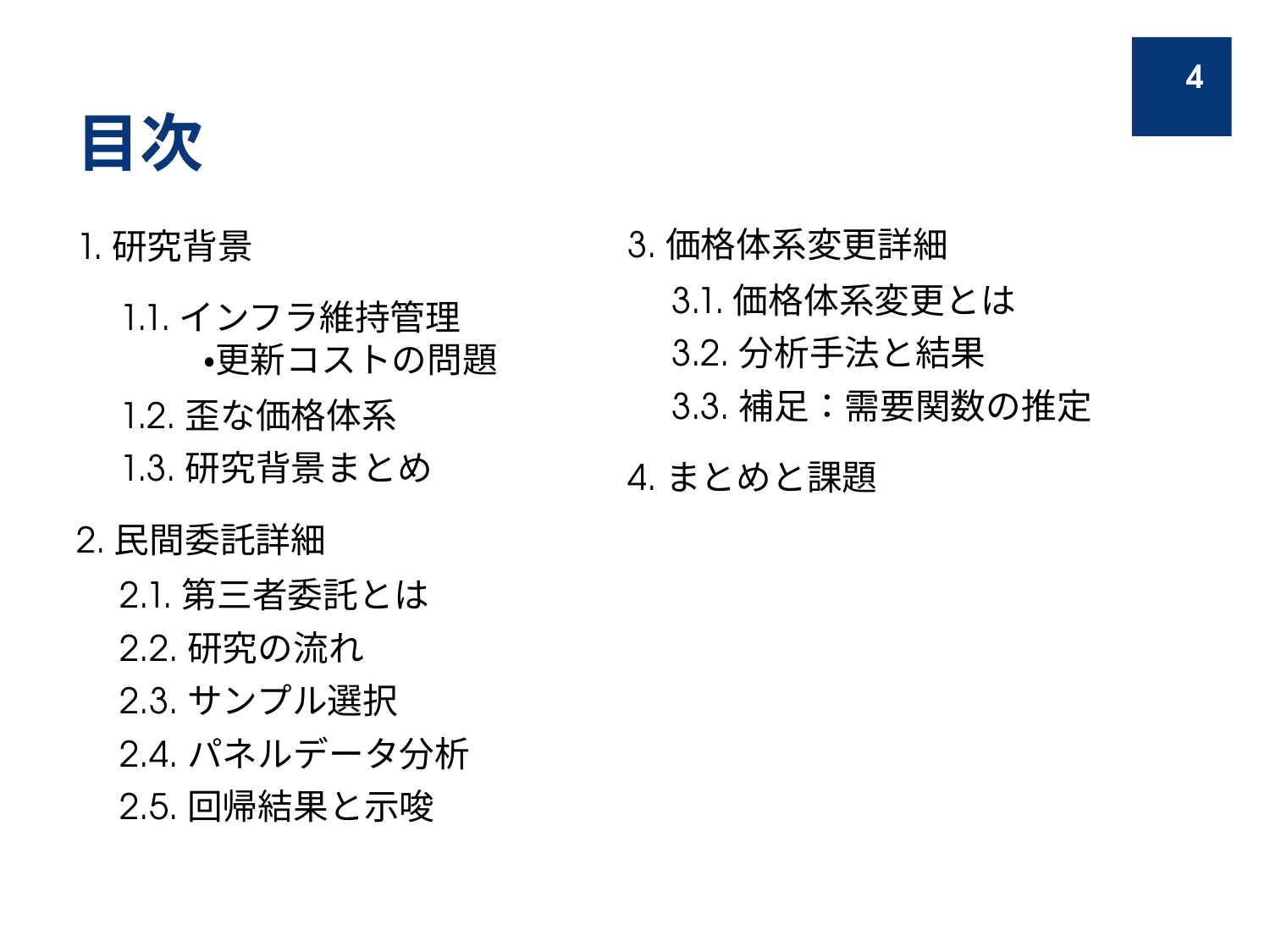

4
目次
3.価格体系変更詳細
　3.1.価格体系変更とは
　3.2.分析手法と結果
　3.3.補足：需要関数の推定
4.まとめと課題
1.研究背景
　1.1.インフラ維持管理
	・更新コストの問題
　1.2.歪な価格体系
　1.3.研究背景まとめ
2.民間委託詳細
　2.1.第三者委託とは
　2.2.研究の流れ
　2.3.サンプル選択
　2.4.パネルデータ分析
　2.5.回帰結果と示唆